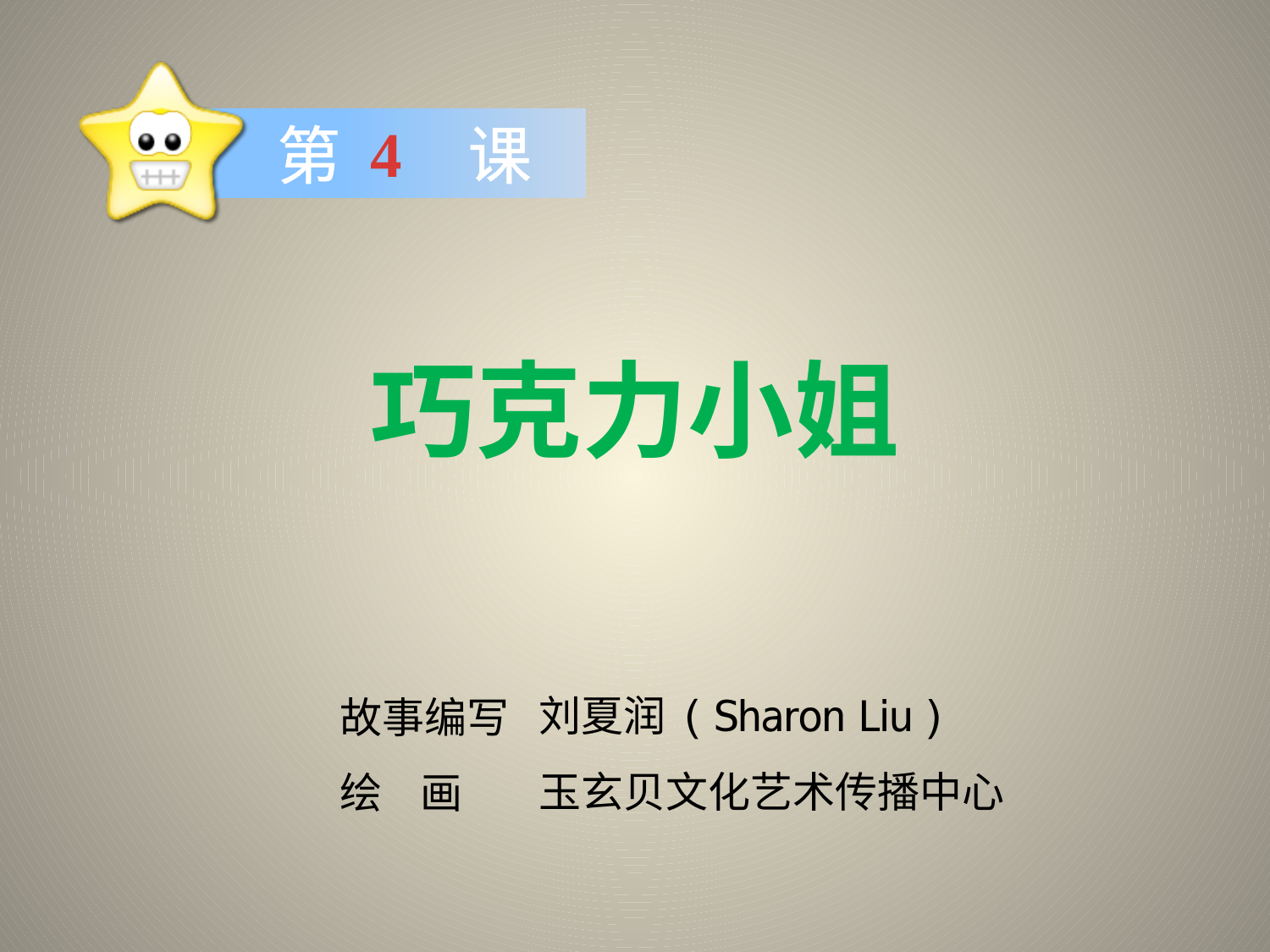

4
巧克力小姐
刘夏润 ( Sharon Liu )
玉玄贝文化艺术传播中心